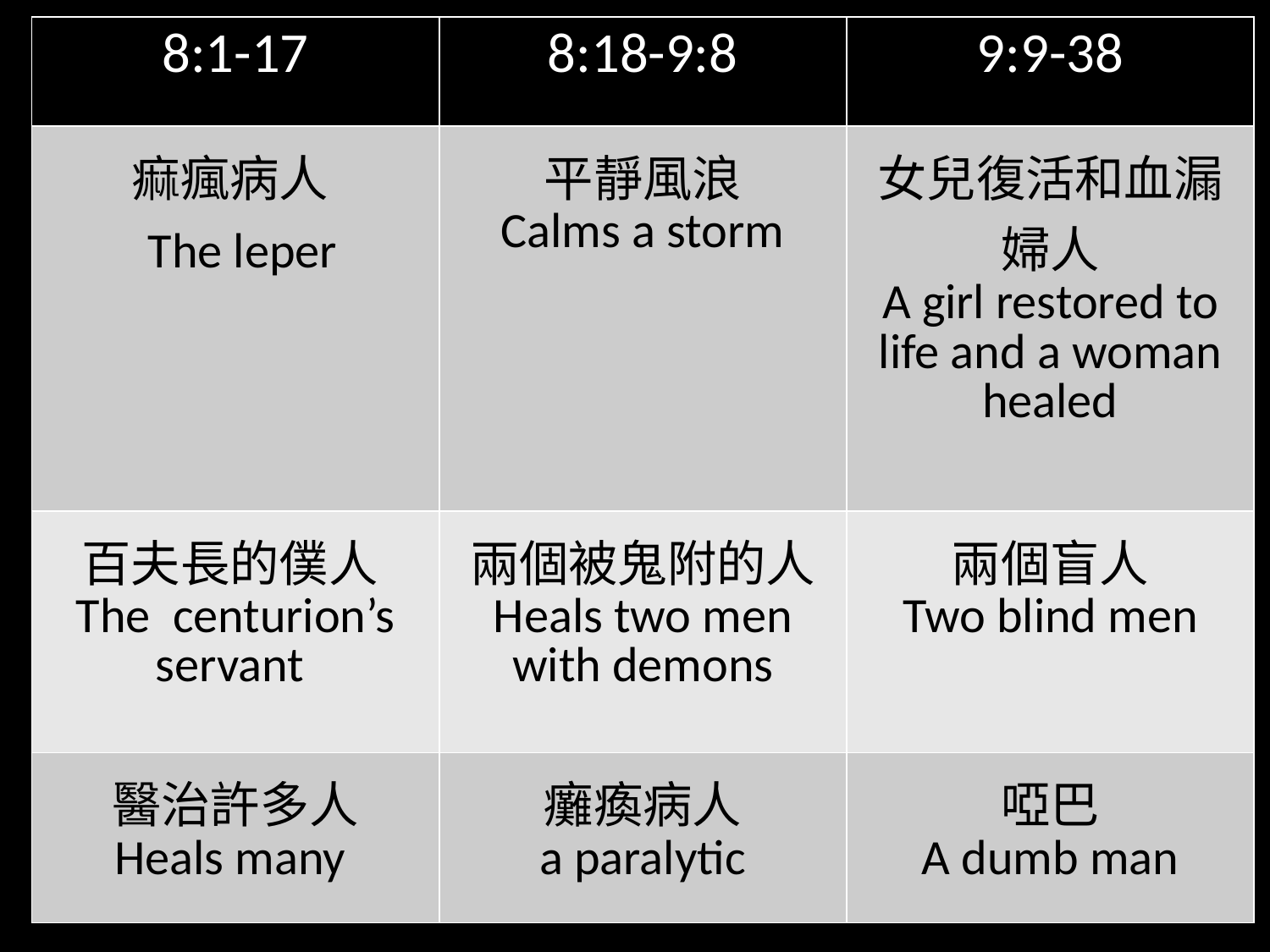

| 8:1-17 | 8:18-9:8 | 9:9-38 |
| --- | --- | --- |
| 痲瘋病人 The leper | 平靜風浪 Calms a storm | 女兒復活和血漏婦人 A girl restored to life and a woman healed |
| 百夫長的僕人 The centurion’s servant | 兩個被鬼附的人 Heals two men with demons | 兩個盲人 Two blind men |
| 醫治許多人 Heals many | 癱瘓病人 a paralytic | 啞巴 A dumb man |
3